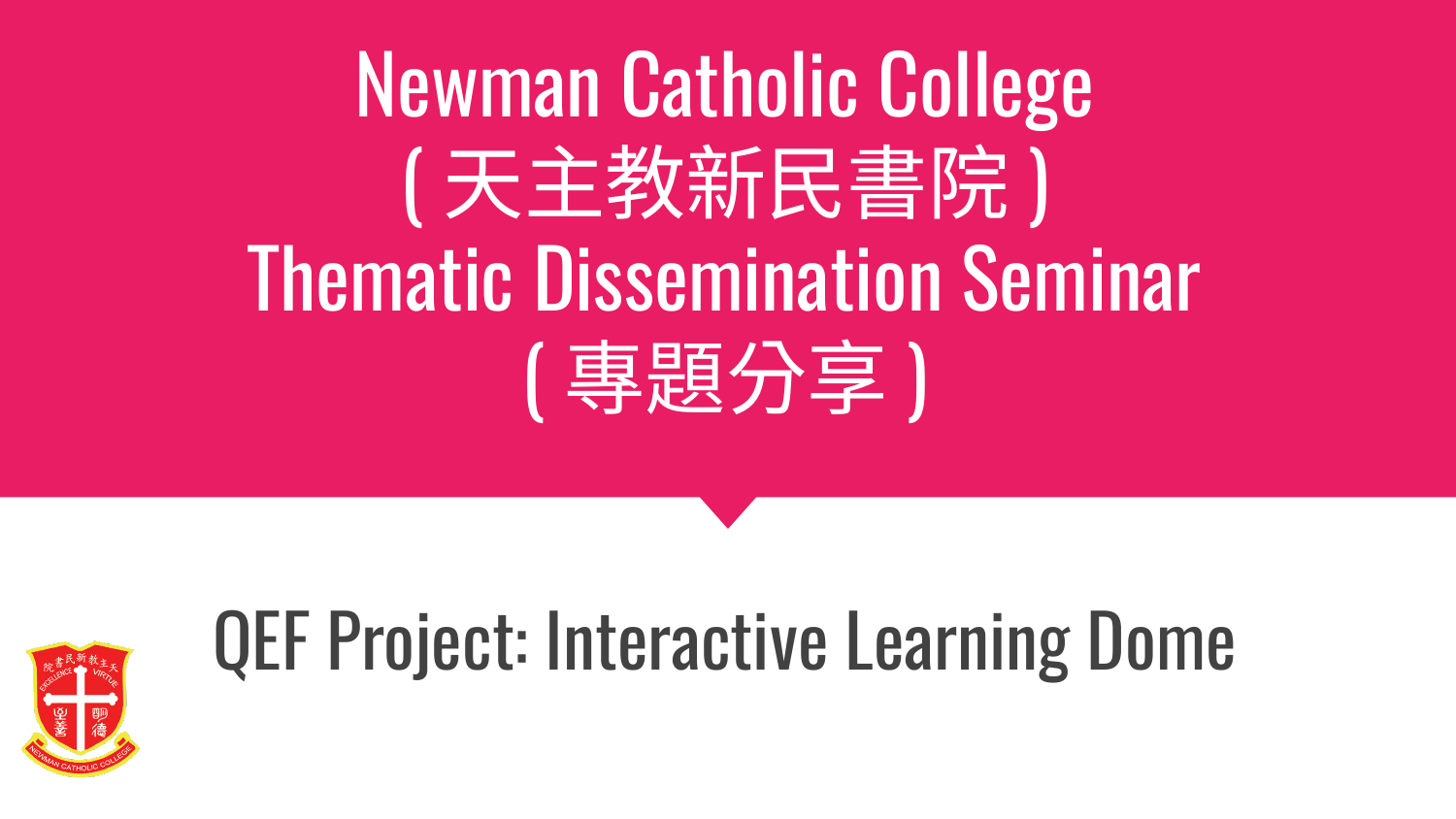

# Newman Catholic College
(天主教新民書院)
Thematic Dissemination Seminar
(專題分享)
QEF Project: Interactive Learning Dome